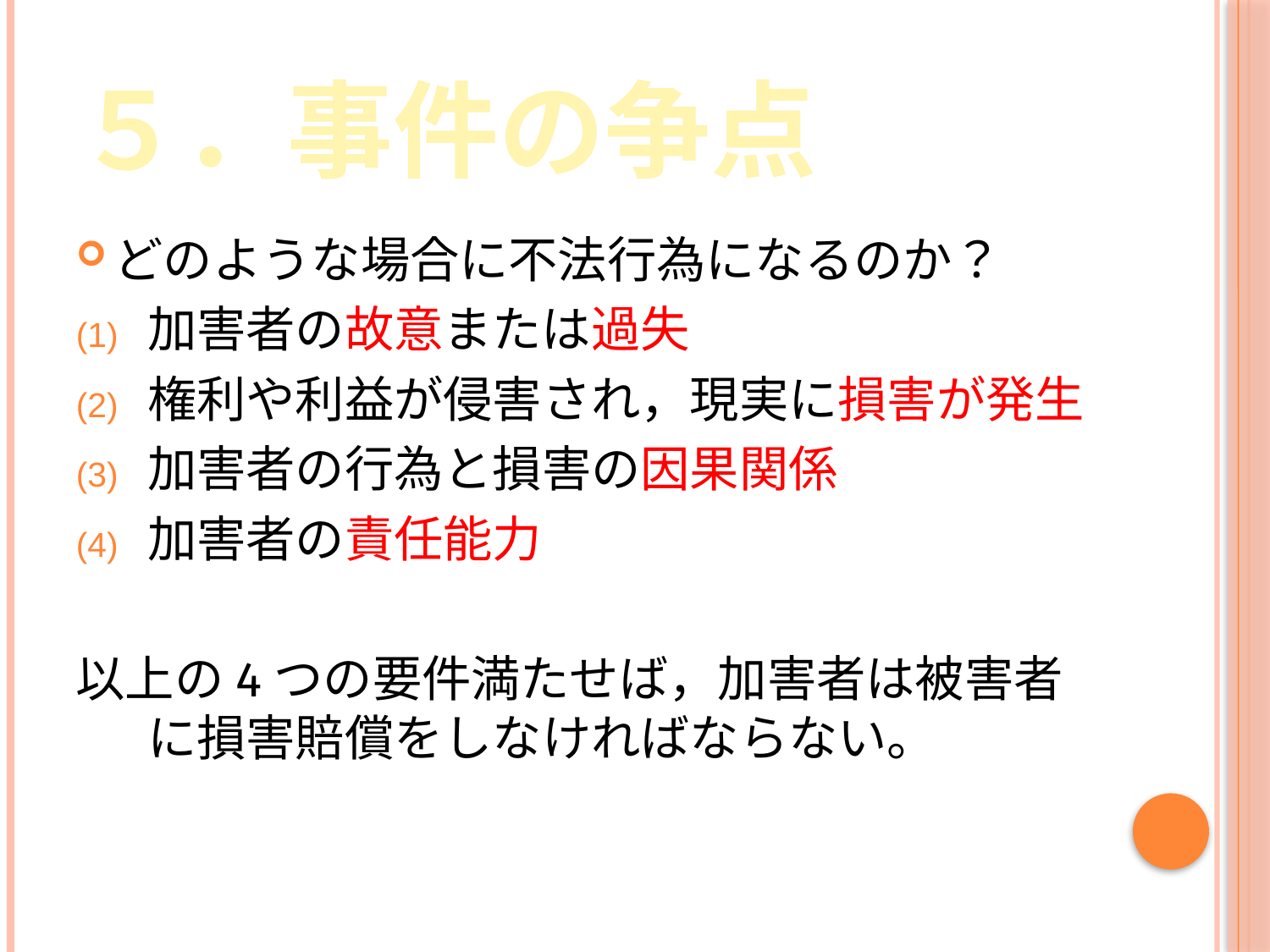

# ５．事件の争点
どのような場合に不法行為になるのか？
加害者の故意または過失
権利や利益が侵害され，現実に損害が発生
加害者の行為と損害の因果関係
加害者の責任能力

以上の4つの要件満たせば，加害者は被害者に損害賠償をしなければならない。